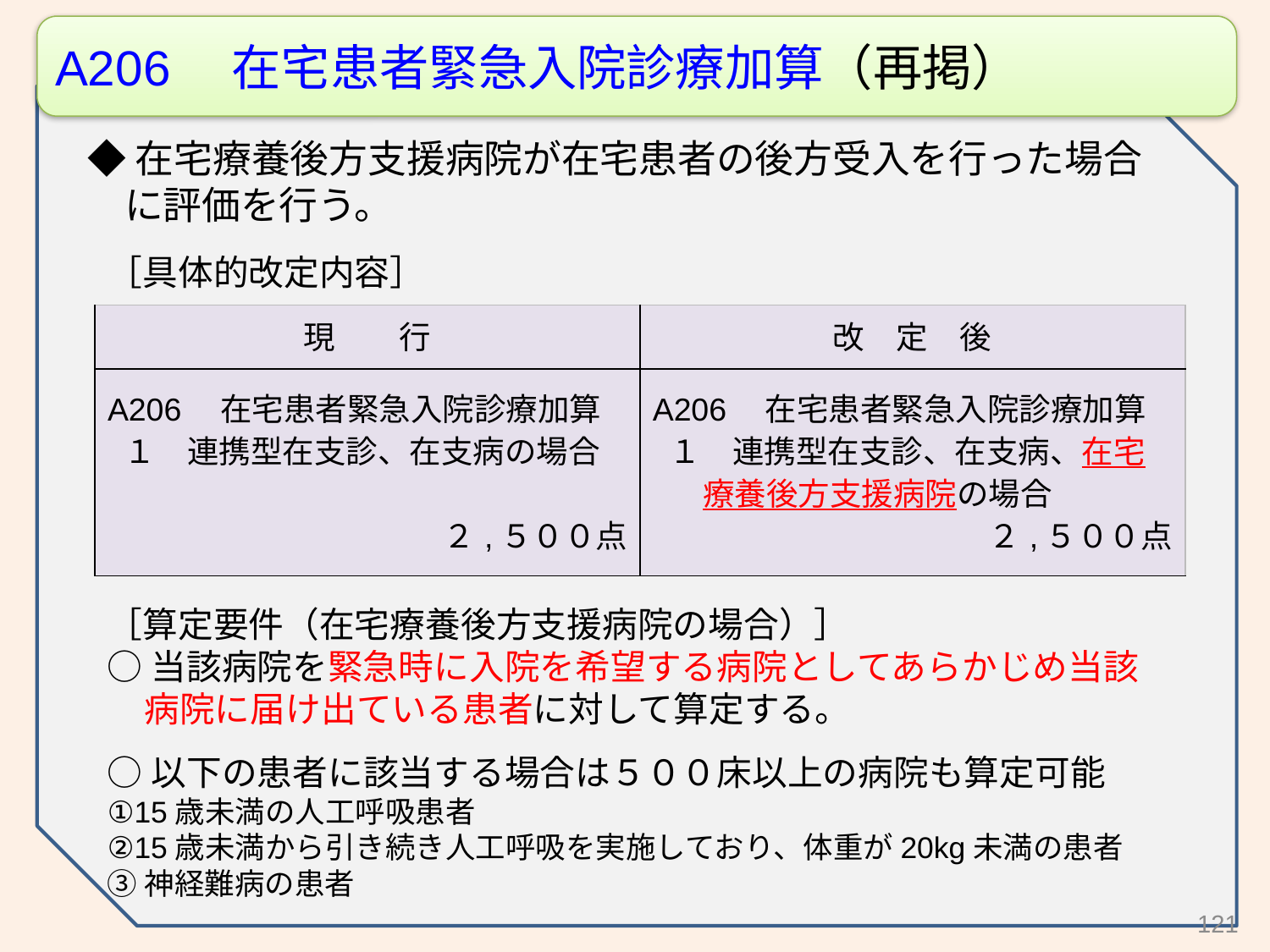

A206　在宅患者緊急入院診療加算（再掲）

◆在宅療養後方支援病院が在宅患者の後方受入を行った場合に評価を行う。
［具体的改定内容］
| 現　　行 | 改　定　後 |
| --- | --- |
| A206　在宅患者緊急入院診療加算 １　連携型在支診、在支病の場合 ２,５００点 | A206　在宅患者緊急入院診療加算 １　連携型在支診、在支病、在宅療養後方支援病院の場合 ２,５００点 |
［算定要件（在宅療養後方支援病院の場合）］
○当該病院を緊急時に入院を希望する病院としてあらかじめ当該病院に届け出ている患者に対して算定する。
○以下の患者に該当する場合は５００床以上の病院も算定可能
①15歳未満の人工呼吸患者
②15歳未満から引き続き人工呼吸を実施しており、体重が20kg未満の患者
③神経難病の患者
121